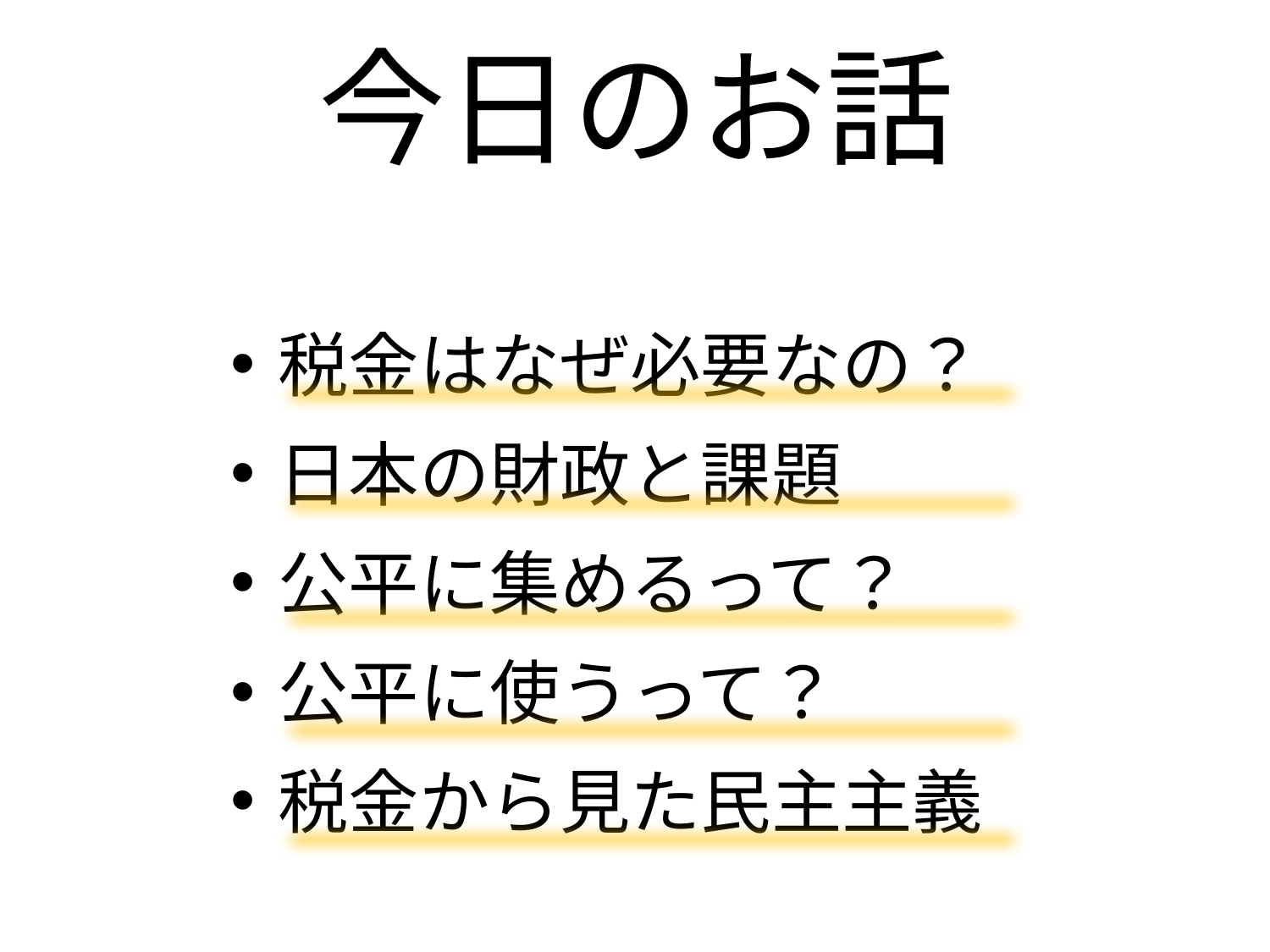

# 今日のお話
税金はなぜ必要なの？
日本の財政と課題
公平に集めるって？
公平に使うって？
税金から見た民主主義